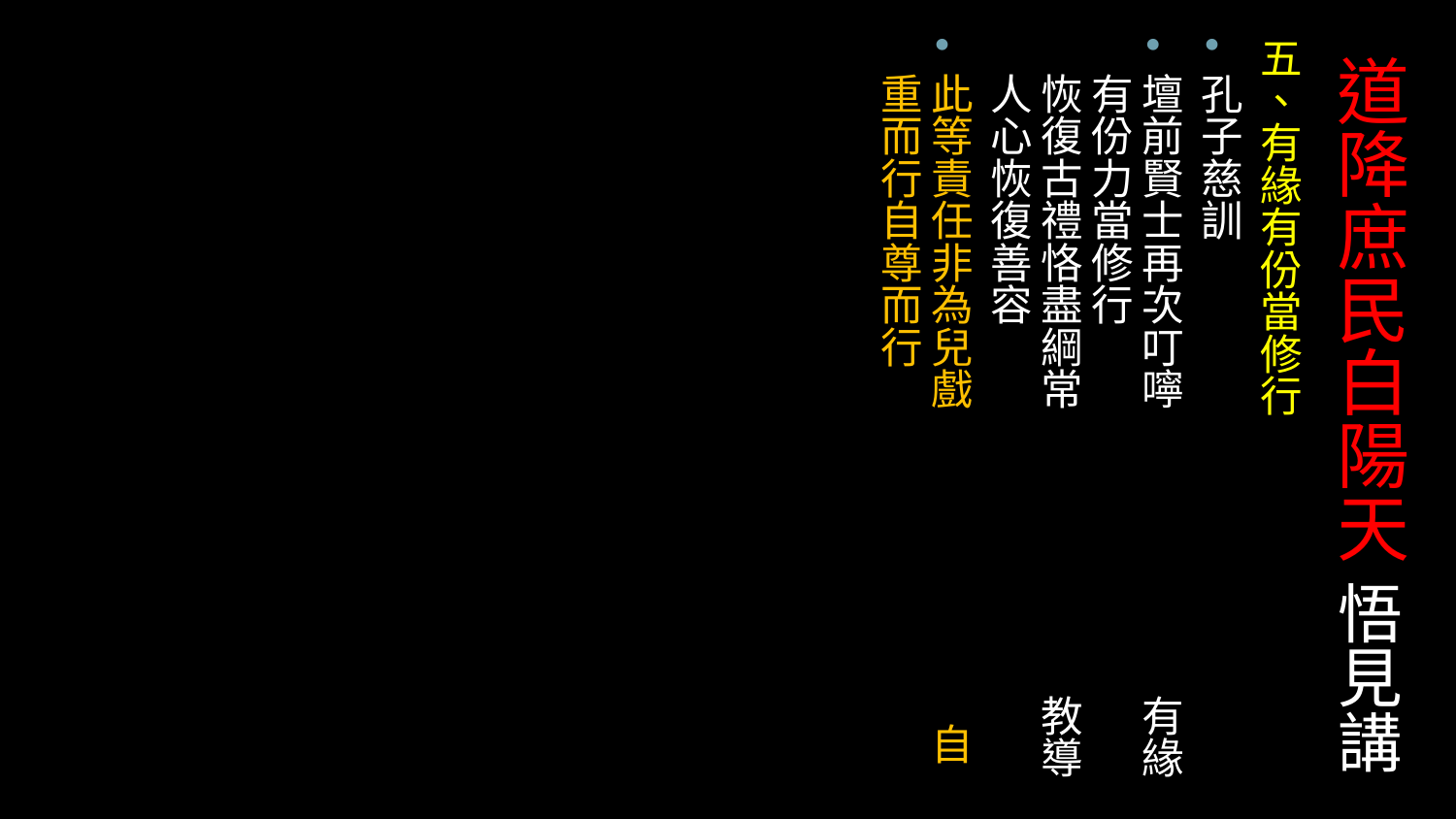

五、有緣有份當修行
孔子慈訓
壇前賢士再次叮嚀                              有緣有份力當修行
恢復古禮恪盡綱常                              教導人心恢復善容
此等責任非為兒戲                                 自重而行自尊而行

# 道降庶民白陽天 悟見講